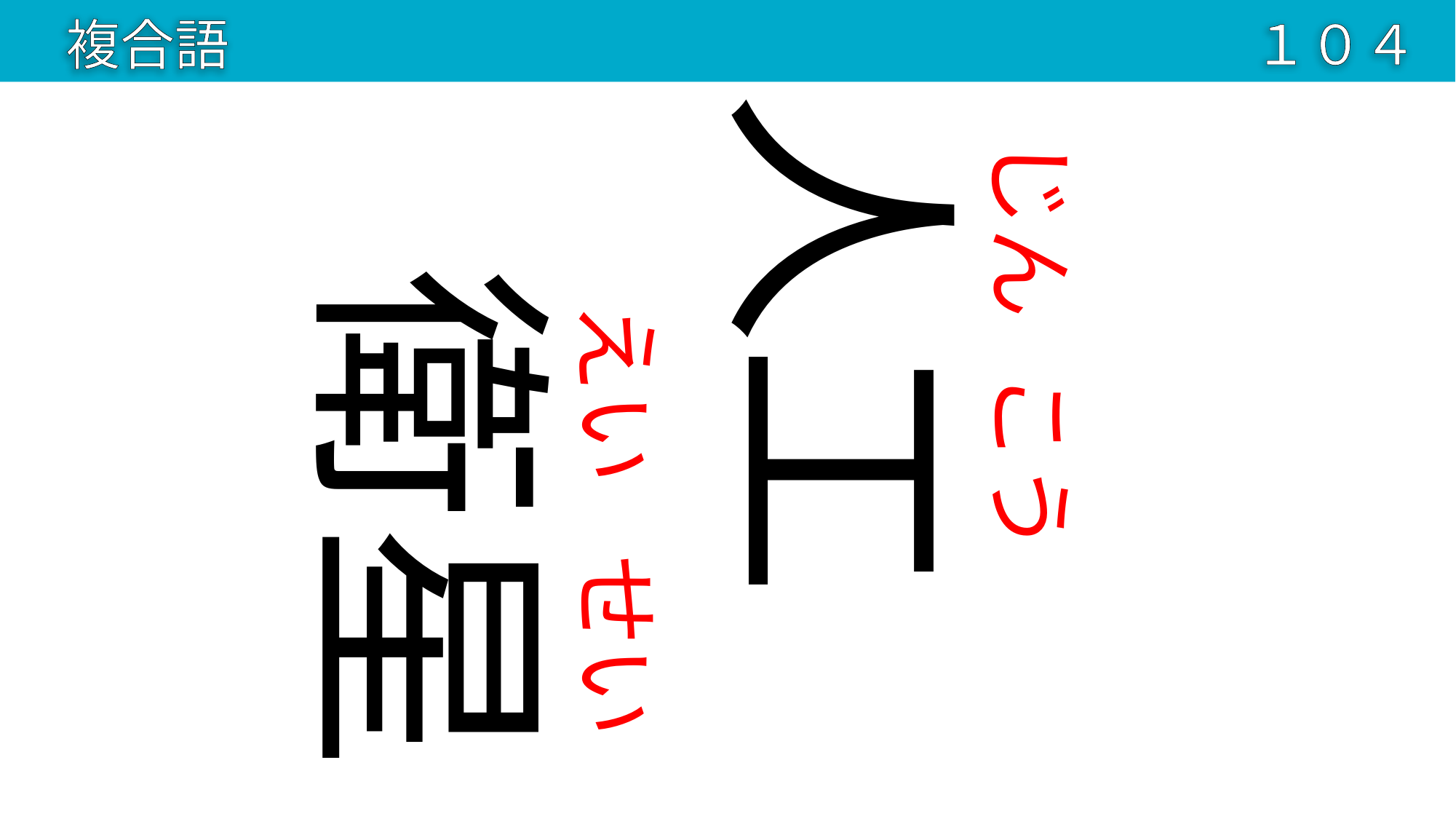

複合語
１０４
人工
じん
衛星
えい
こう
せい